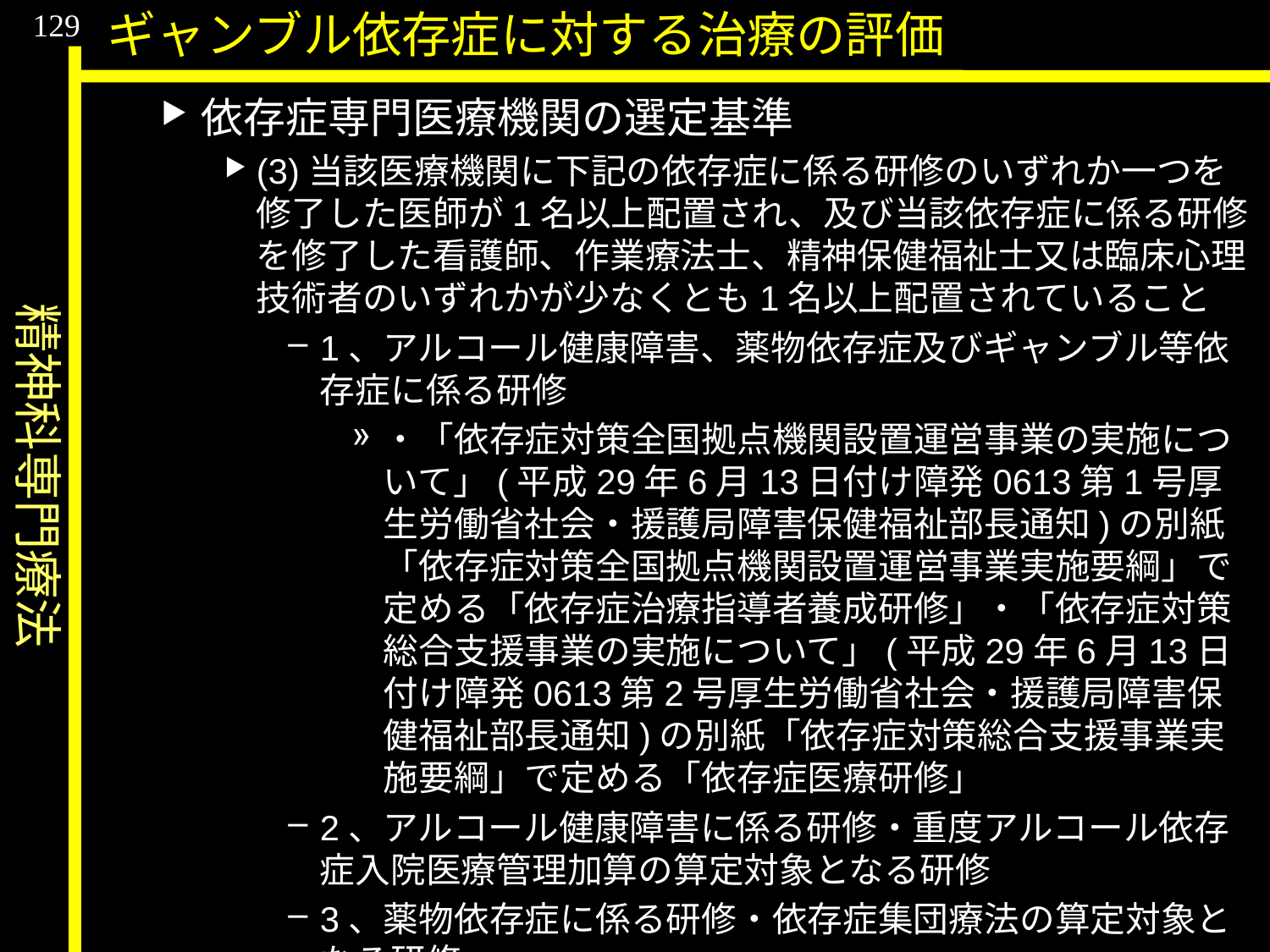

精神科専門療法
129
ギャンブル依存症に対する治療の評価

依存症専門医療機関の選定基準
(3)当該医療機関に下記の依存症に係る研修のいずれか一つを修了した医師が1名以上配置され、及び当該依存症に係る研修を修了した看護師、作業療法士、精神保健福祉士又は臨床心理技術者のいずれかが少なくとも1名以上配置されていること
1、アルコール健康障害、薬物依存症及びギャンブル等依存症に係る研修
・「依存症対策全国拠点機関設置運営事業の実施について」(平成29年6月13日付け障発0613第1号厚生労働省社会・援護局障害保健福祉部長通知)の別紙「依存症対策全国拠点機関設置運営事業実施要綱」で定める「依存症治療指導者養成研修」・「依存症対策総合支援事業の実施について」(平成29年6月13日付け障発0613第2号厚生労働省社会・援護局障害保健福祉部長通知)の別紙「依存症対策総合支援事業実施要綱」で定める「依存症医療研修」
2、アルコール健康障害に係る研修・重度アルコール依存症入院医療管理加算の算定対象となる研修
3、薬物依存症に係る研修・依存症集団療法の算定対象となる研修